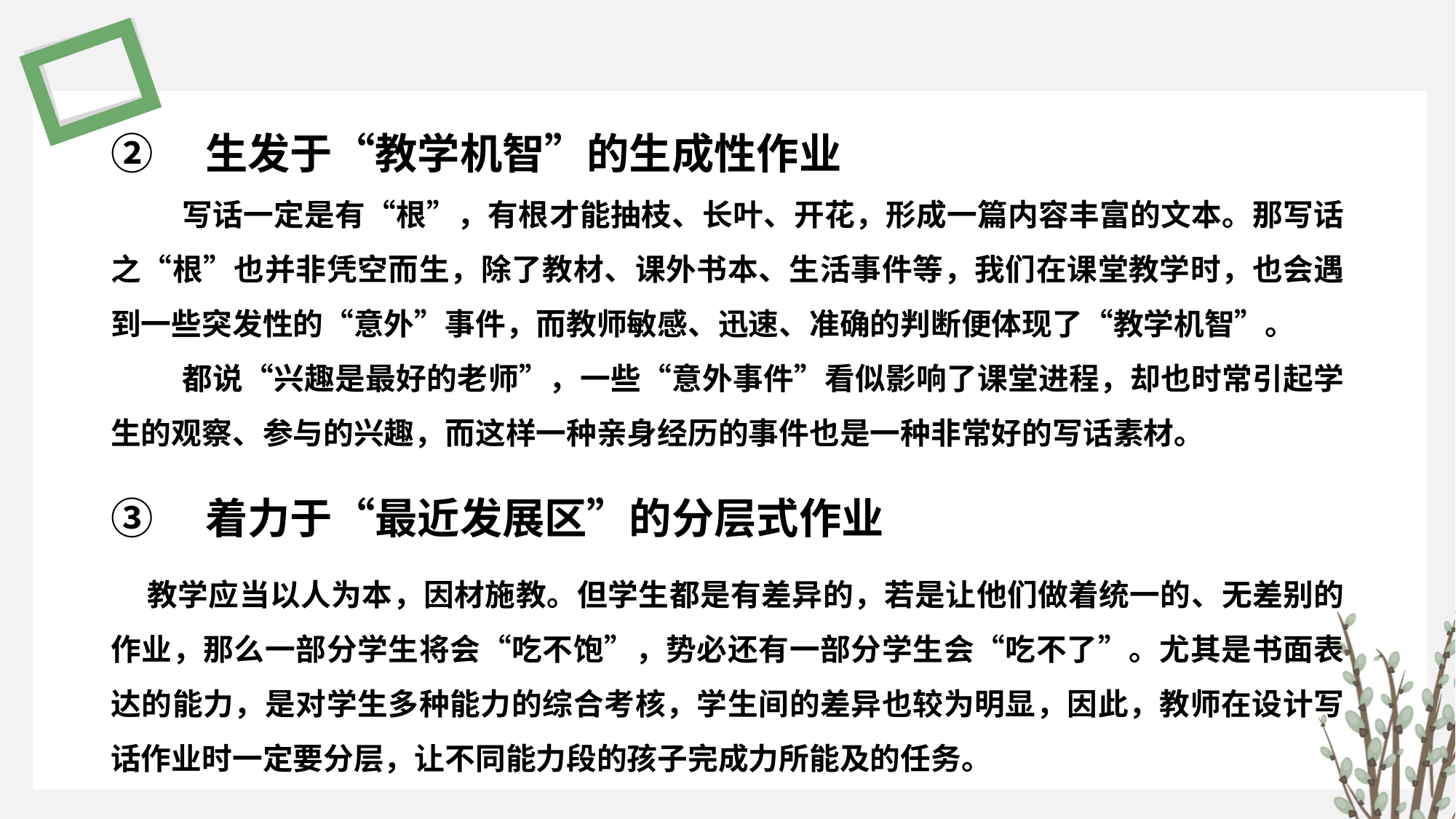

②　生发于“教学机智”的生成性作业
         写话一定是有“根”，有根才能抽枝、长叶、开花，形成一篇内容丰富的文本。那写话之“根”也并非凭空而生，除了教材、课外书本、生活事件等，我们在课堂教学时，也会遇到一些突发性的“意外”事件，而教师敏感、迅速、准确的判断便体现了“教学机智”。
         都说“兴趣是最好的老师”，一些“意外事件”看似影响了课堂进程，却也时常引起学生的观察、参与的兴趣，而这样一种亲身经历的事件也是一种非常好的写话素材。
③　着力于“最近发展区”的分层式作业
    教学应当以人为本，因材施教。但学生都是有差异的，若是让他们做着统一的、无差别的作业，那么一部分学生将会“吃不饱”，势必还有一部分学生会“吃不了”。尤其是书面表达的能力，是对学生多种能力的综合考核，学生间的差异也较为明显，因此，教师在设计写话作业时一定要分层，让不同能力段的孩子完成力所能及的任务。